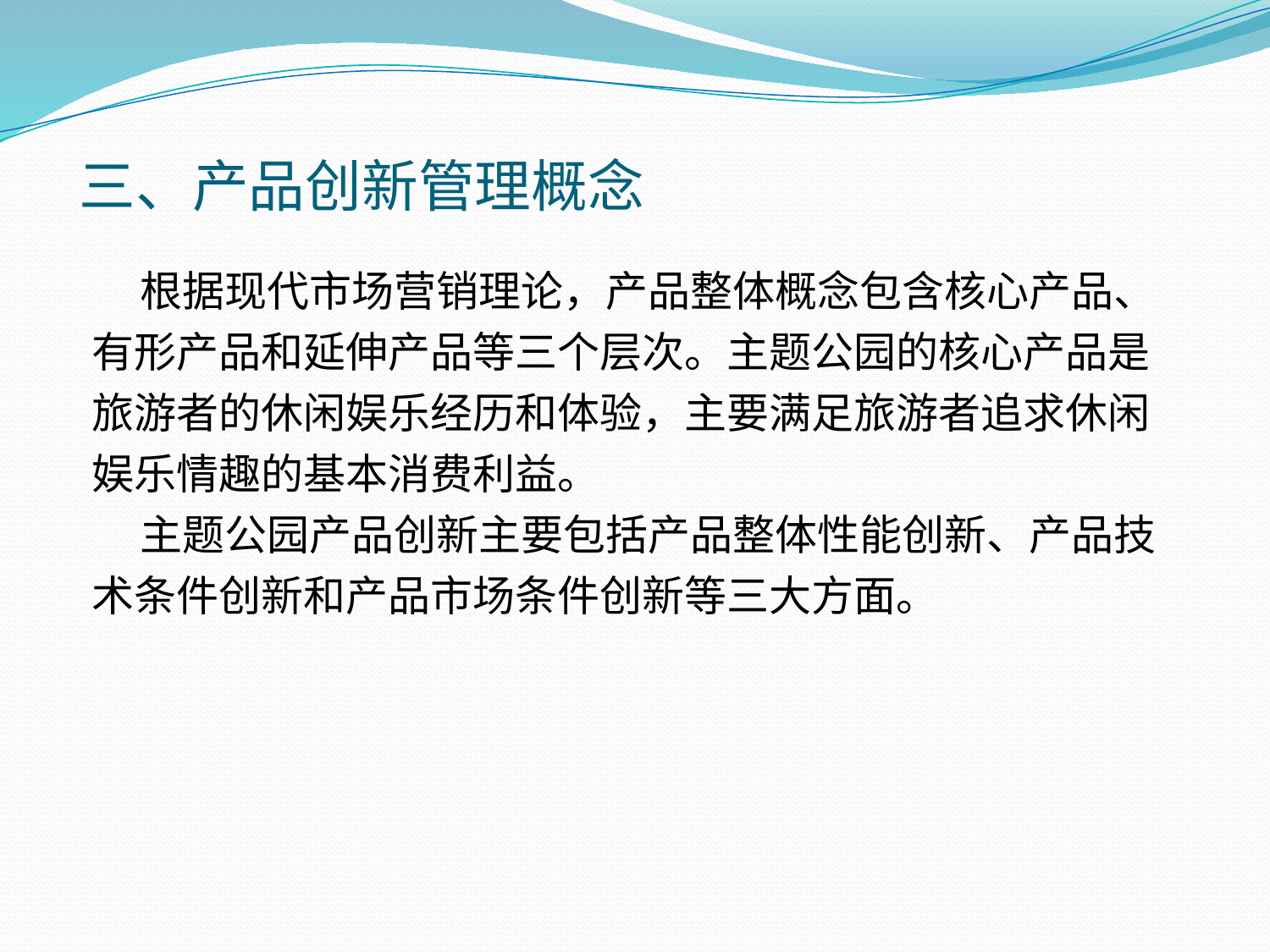

三、产品创新管理概念
    根据现代市场营销理论，产品整体概念包含核心产品、有形产品和延伸产品等三个层次。主题公园的核心产品是旅游者的休闲娱乐经历和体验，主要满足旅游者追求休闲娱乐情趣的基本消费利益。
    主题公园产品创新主要包括产品整体性能创新、产品技术条件创新和产品市场条件创新等三大方面。